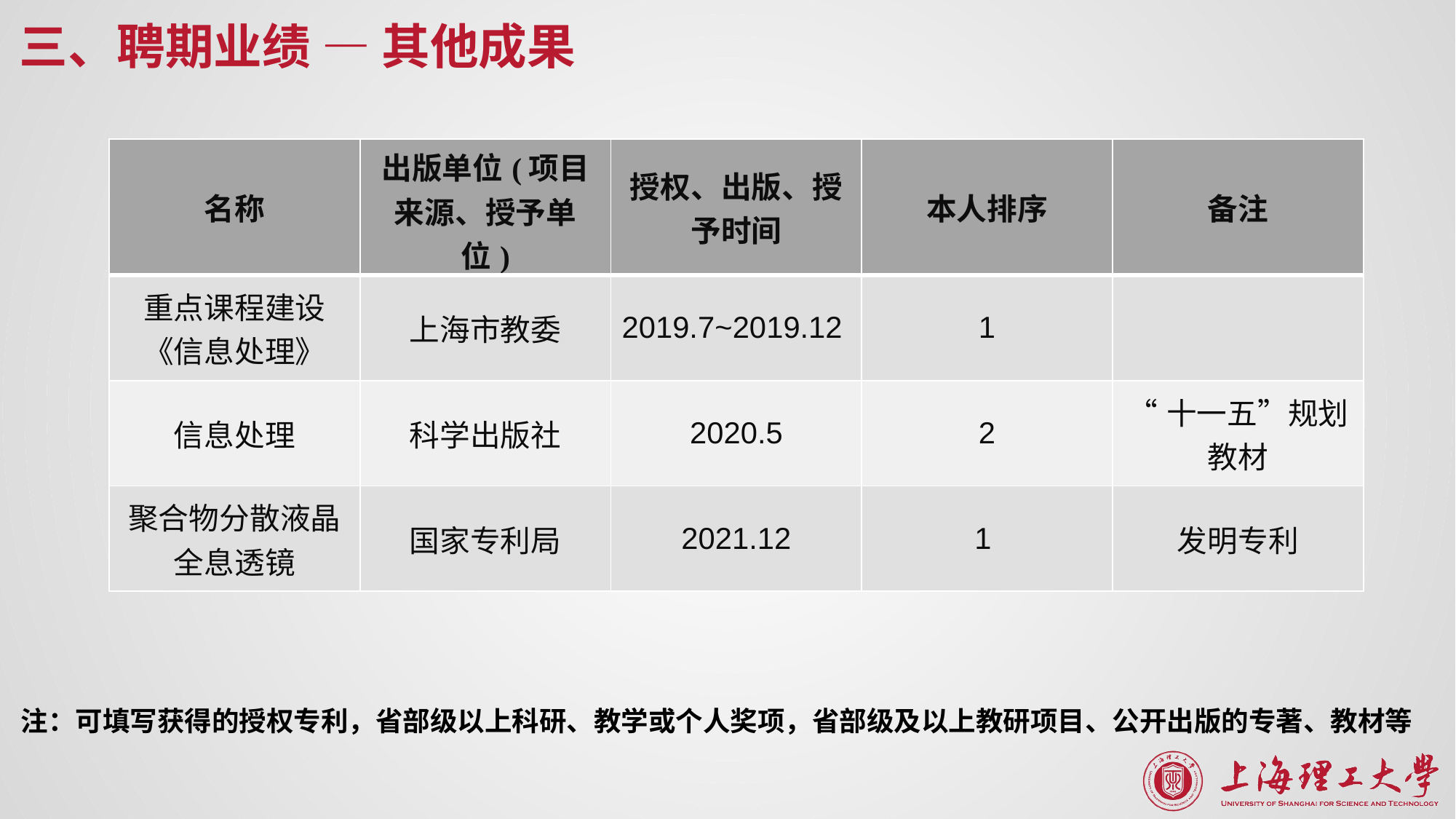

三、聘期业绩 — 其他成果
| 名称 | 出版单位(项目来源、授予单位) | 授权、出版、授予时间 | 本人排序 | 备注 |
| --- | --- | --- | --- | --- |
| 重点课程建设《信息处理》 | 上海市教委 | 2019.7~2019.12 | 1 |  |
| 信息处理 | 科学出版社 | 2020.5 | 2 | “十一五”规划教材 |
| 聚合物分散液晶全息透镜 | 国家专利局 | 2021.12 | 1 | 发明专利 |
注：可填写获得的授权专利，省部级以上科研、教学或个人奖项，省部级及以上教研项目、公开出版的专著、教材等